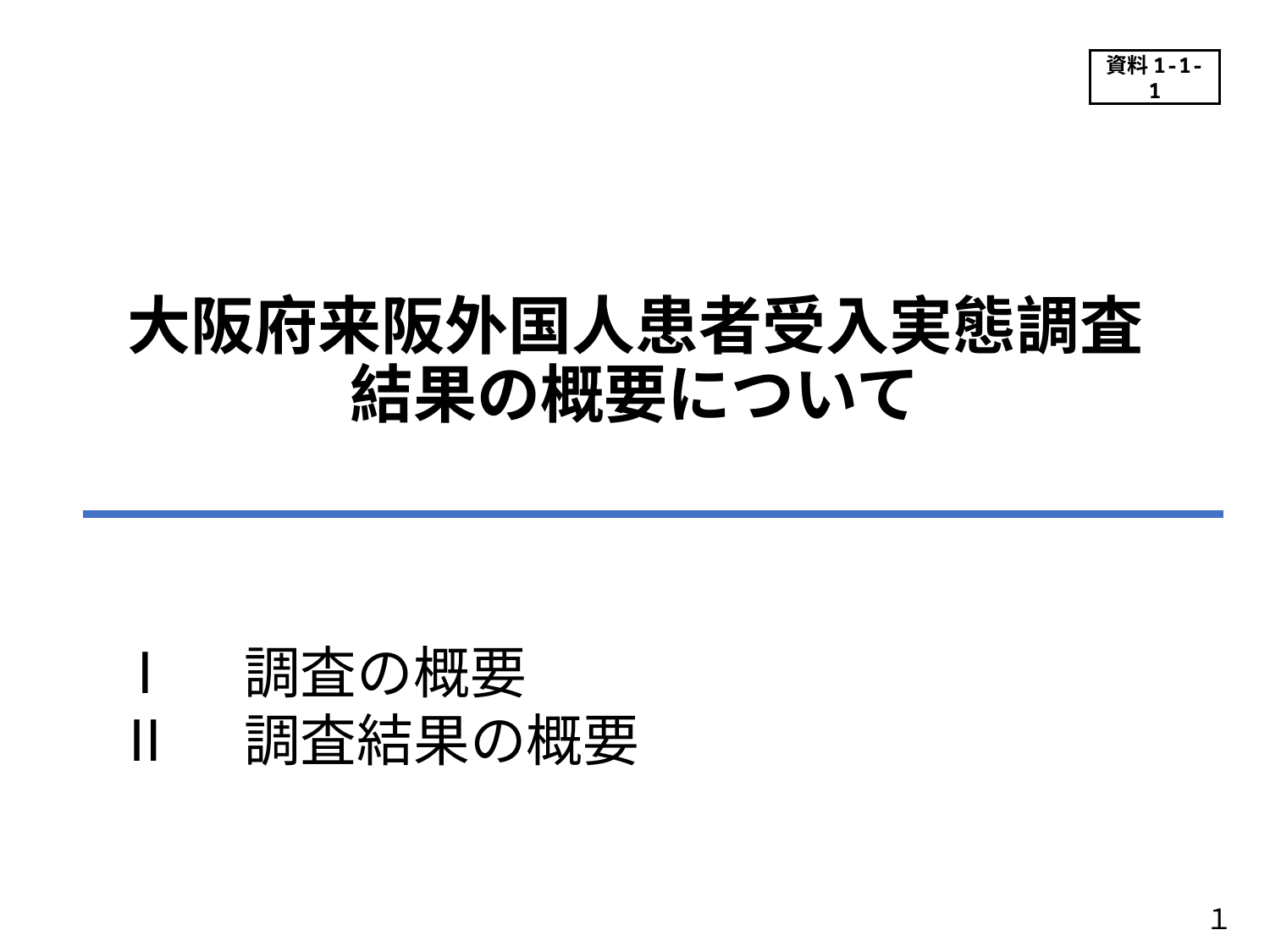

# 大阪府来阪外国人患者受入実態調査 結果の概要について
資料1-1-1
Ⅰ　調査の概要
Ⅱ　調査結果の概要
１